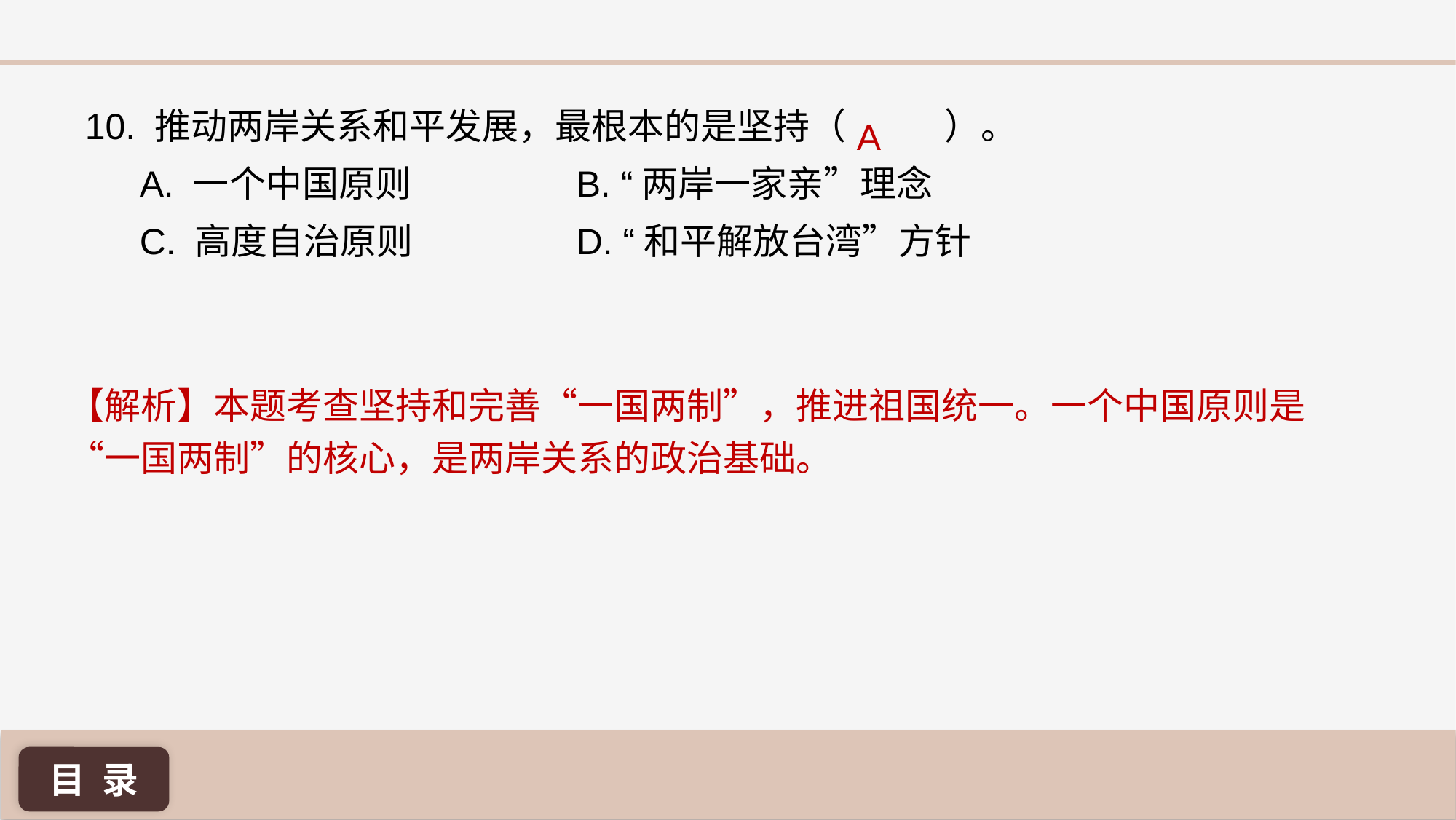

10. 推动两岸关系和平发展，最根本的是坚持（ 	     ）。
A. 一个中国原则 		B. “两岸一家亲”理念
C. 高度自治原则 		D. “和平解放台湾”方针
A
【解析】本题考查坚持和完善“一国两制”，推进祖国统一。一个中国原则是“一国两制”的核心，是两岸关系的政治基础。